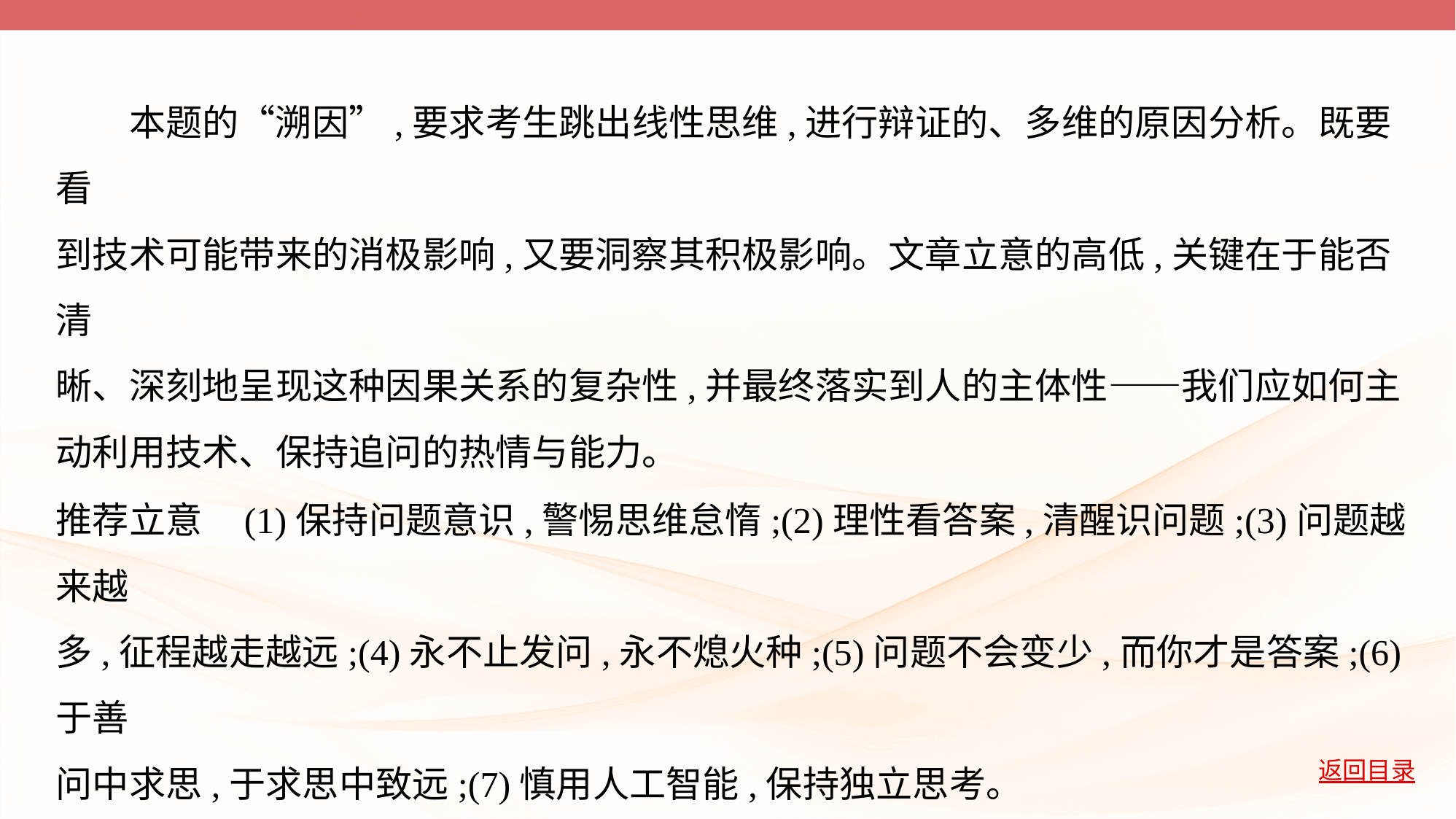

本题的“溯因”,要求考生跳出线性思维,进行辩证的、多维的原因分析。既要看
到技术可能带来的消极影响,又要洞察其积极影响。文章立意的高低,关键在于能否清
晰、深刻地呈现这种因果关系的复杂性,并最终落实到人的主体性——我们应如何主动利用技术、保持追问的热情与能力。
推荐立意    (1)保持问题意识,警惕思维怠惰;(2)理性看答案,清醒识问题;(3)问题越来越
多,征程越走越远;(4)永不止发问,永不熄火种;(5)问题不会变少,而你才是答案;(6)于善
问中求思,于求思中致远;(7)慎用人工智能,保持独立思考。